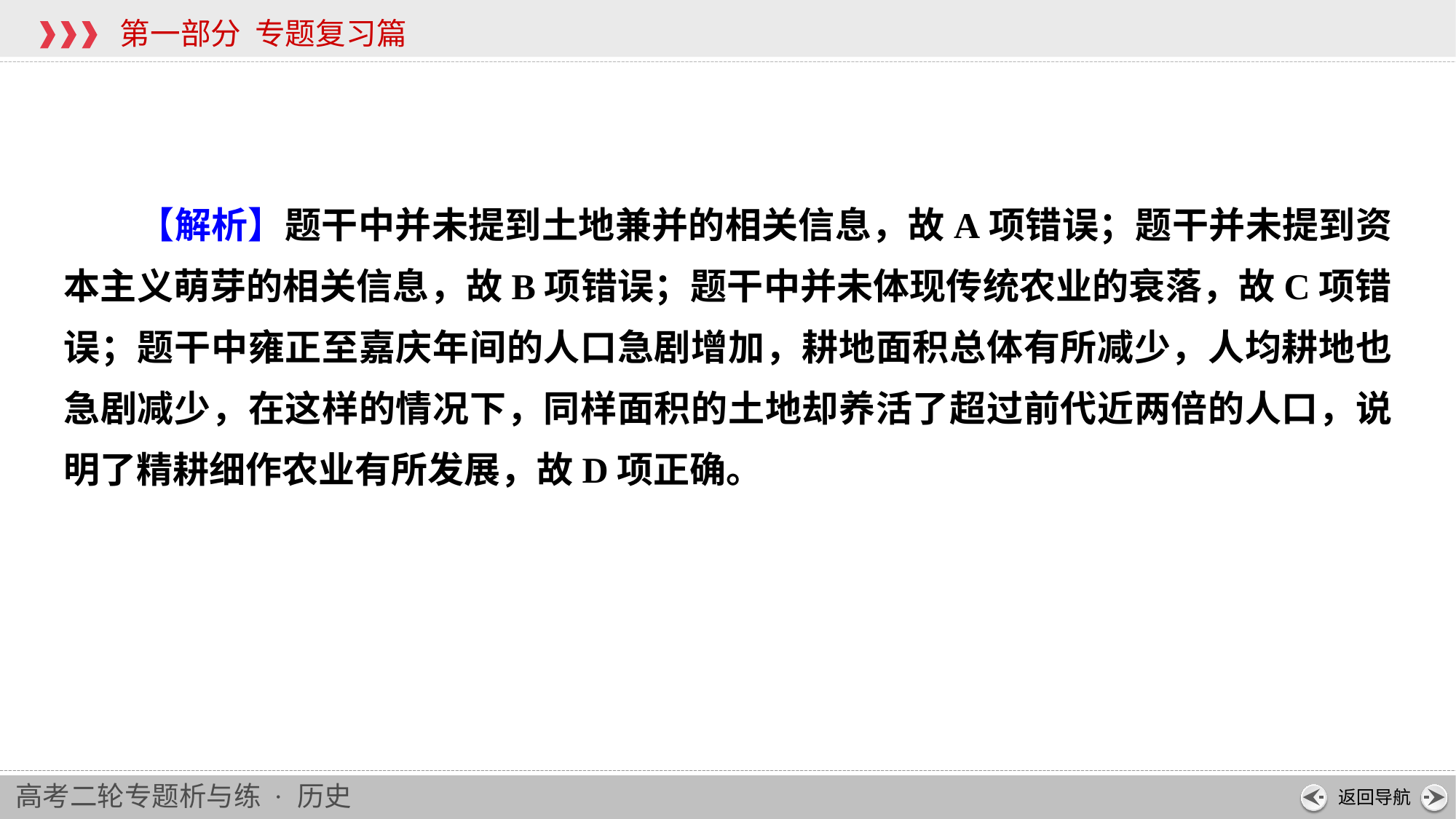

【解析】题干中并未提到土地兼并的相关信息，故A项错误；题干并未提到资本主义萌芽的相关信息，故B项错误；题干中并未体现传统农业的衰落，故C项错误；题干中雍正至嘉庆年间的人口急剧增加，耕地面积总体有所减少，人均耕地也急剧减少，在这样的情况下，同样面积的土地却养活了超过前代近两倍的人口，说明了精耕细作农业有所发展，故D项正确。